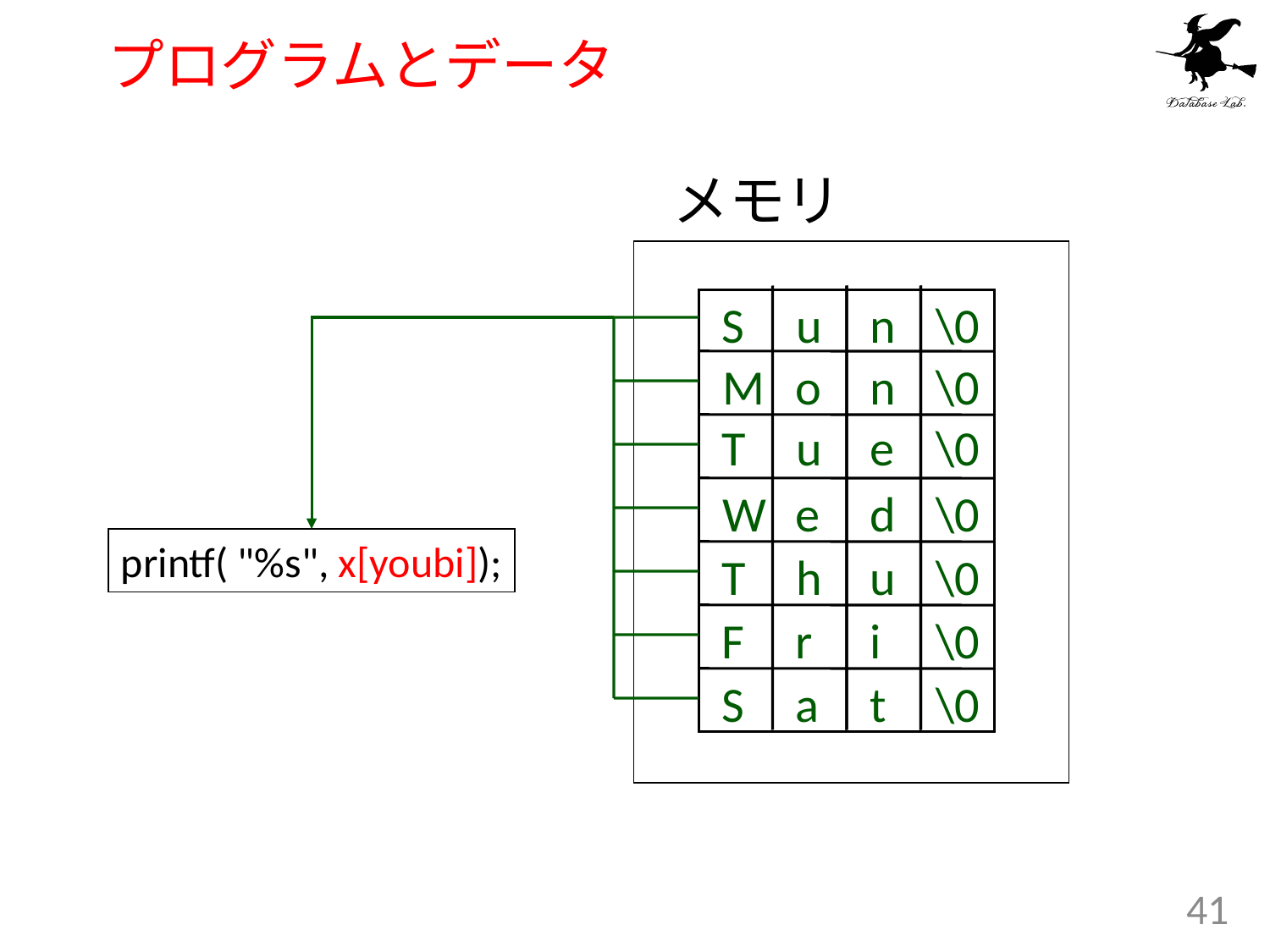

# プログラムとデータ
メモリ

S
u
n
\0

M
o
n
\0

T
u
e
\0

W
e
d
\0

printf( "%s", x[youbi]);
T
h
u
\0

F
r
i
\0

S
a
t
\0

41